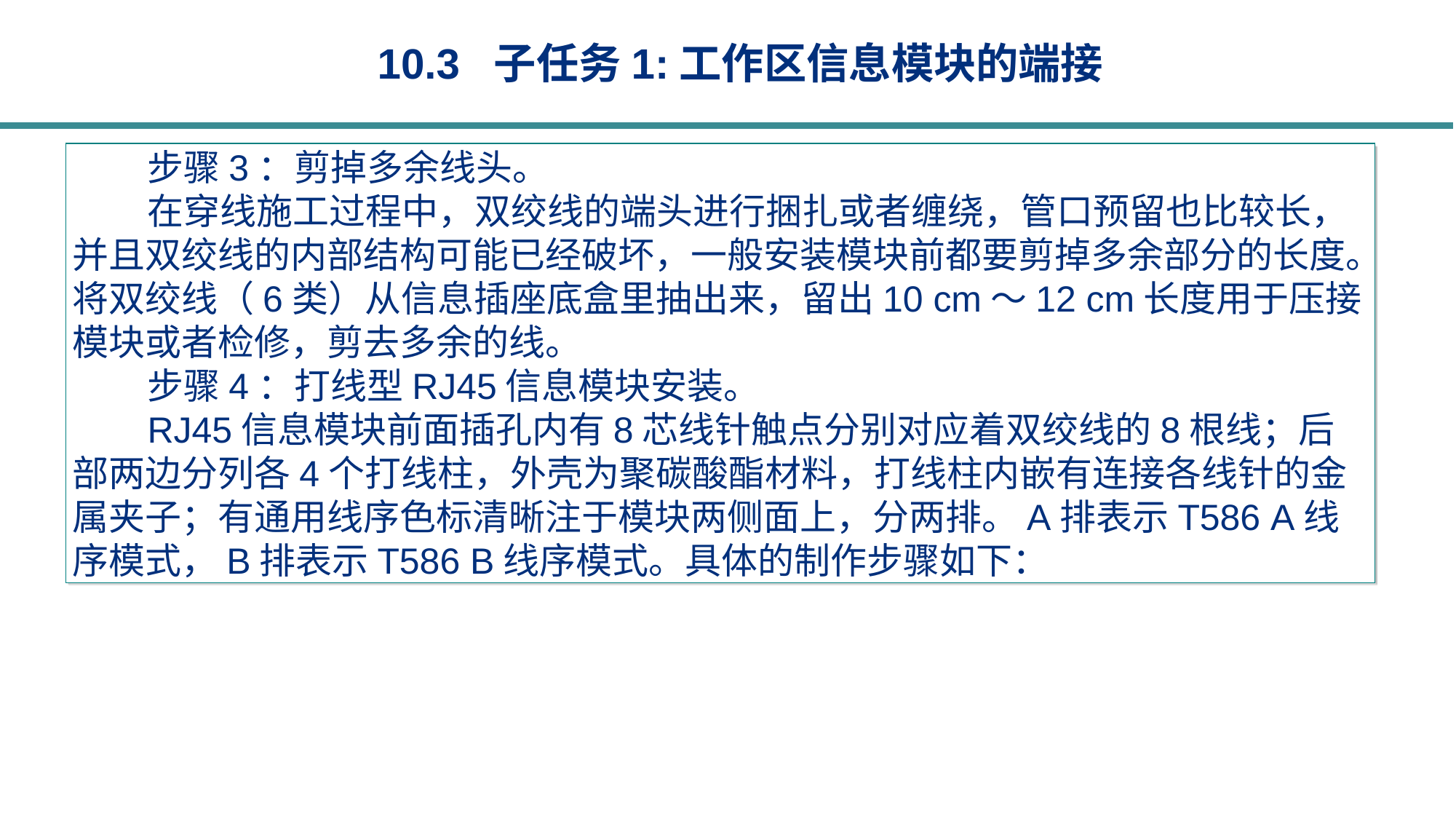

10.3  子任务1:工作区信息模块的端接
步骤3：剪掉多余线头。
在穿线施工过程中，双绞线的端头进行捆扎或者缠绕，管口预留也比较长，并且双绞线的内部结构可能已经破坏，一般安装模块前都要剪掉多余部分的长度。将双绞线（6类）从信息插座底盒里抽出来，留出10 cm～12 cm长度用于压接模块或者检修，剪去多余的线。
步骤4：打线型RJ45信息模块安装。
RJ45信息模块前面插孔内有8芯线针触点分别对应着双绞线的8根线；后部两边分列各4个打线柱，外壳为聚碳酸酯材料，打线柱内嵌有连接各线针的金属夹子；有通用线序色标清晰注于模块两侧面上，分两排。A排表示T586 A线序模式，B排表示T586 B线序模式。具体的制作步骤如下：